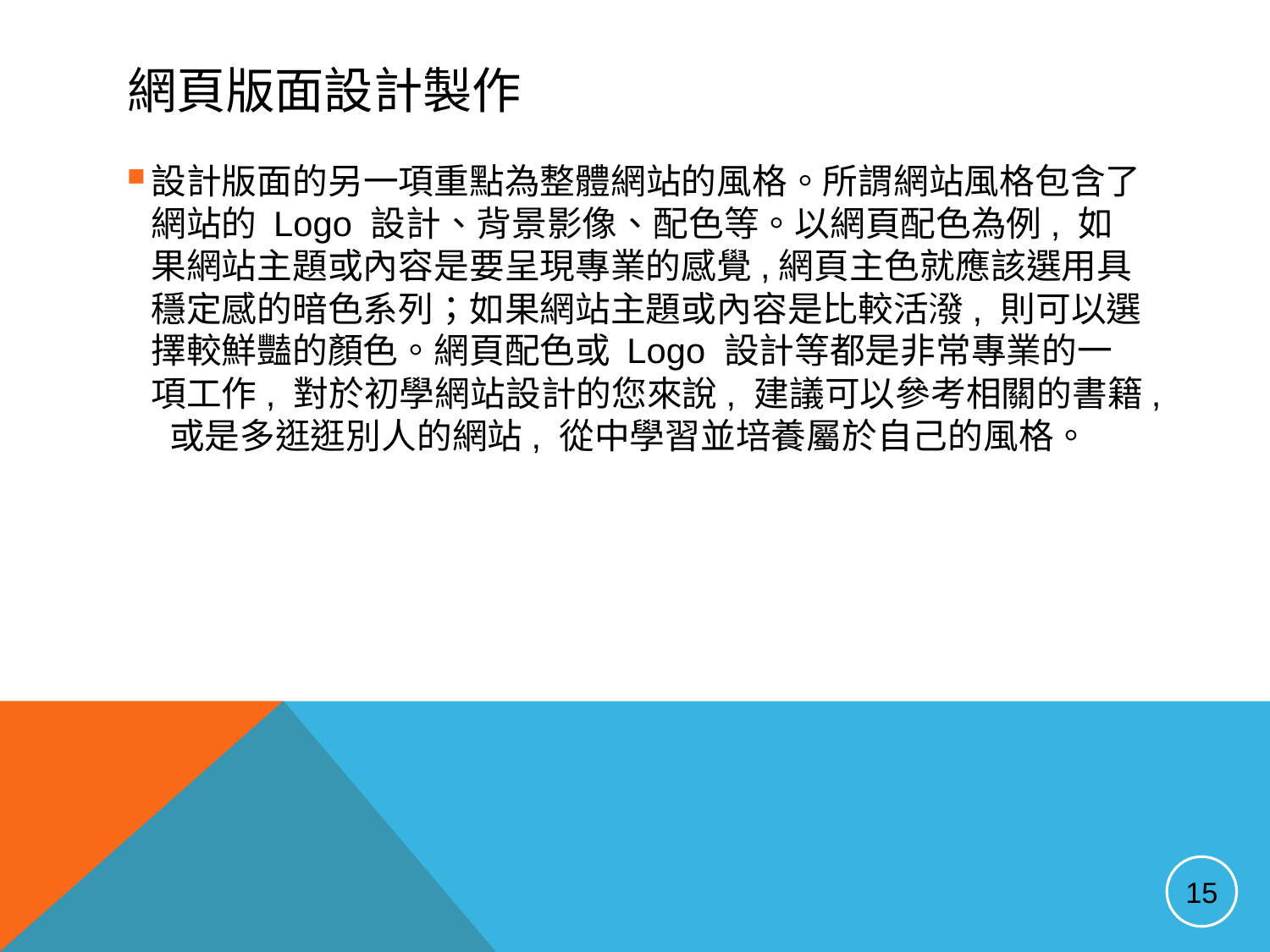

# 網頁版面設計製作
設計版面的另一項重點為整體網站的風格。所謂網站風格包含了網站的 Logo 設計、背景影像、配色等。以網頁配色為例, 如果網站主題或內容是要呈現專業的感覺,網頁主色就應該選用具穩定感的暗色系列；如果網站主題或內容是比較活潑, 則可以選擇較鮮豔的顏色。網頁配色或 Logo 設計等都是非常專業的一項工作, 對於初學網站設計的您來說, 建議可以參考相關的書籍, 或是多逛逛別人的網站, 從中學習並培養屬於自己的風格。
15